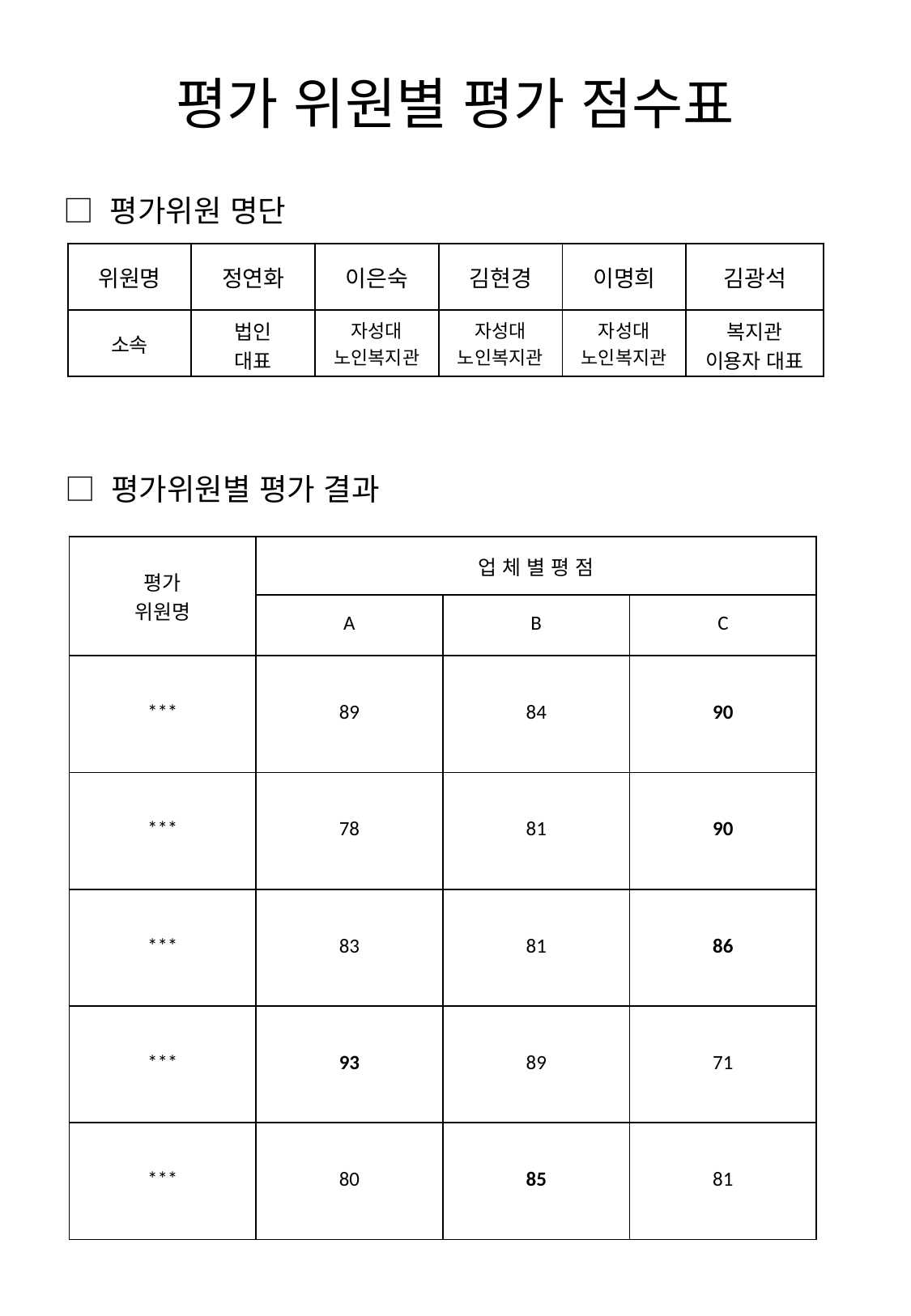

# 평가 위원별 평가 점수표
□ 평가위원 명단
| 위원명 | 정연화 | 이은숙 | 김현경 | 이명희 | 김광석 |
| --- | --- | --- | --- | --- | --- |
| 소속 | 법인 대표 | 자성대 노인복지관 | 자성대 노인복지관 | 자성대 노인복지관 | 복지관 이용자 대표 |
□ 평가위원별 평가 결과
| 평가 위원명 | 업 체 별 평 점 |  |  |
| --- | --- | --- | --- |
|  | A | B | C |
| \*\*\* | 89 | 84 | 90 |
| \*\*\* | 78 | 81 | 90 |
| \*\*\* | 83 | 81 | 86 |
| \*\*\* | 93 | 89 | 71 |
| \*\*\* | 80 | 85 | 81 |